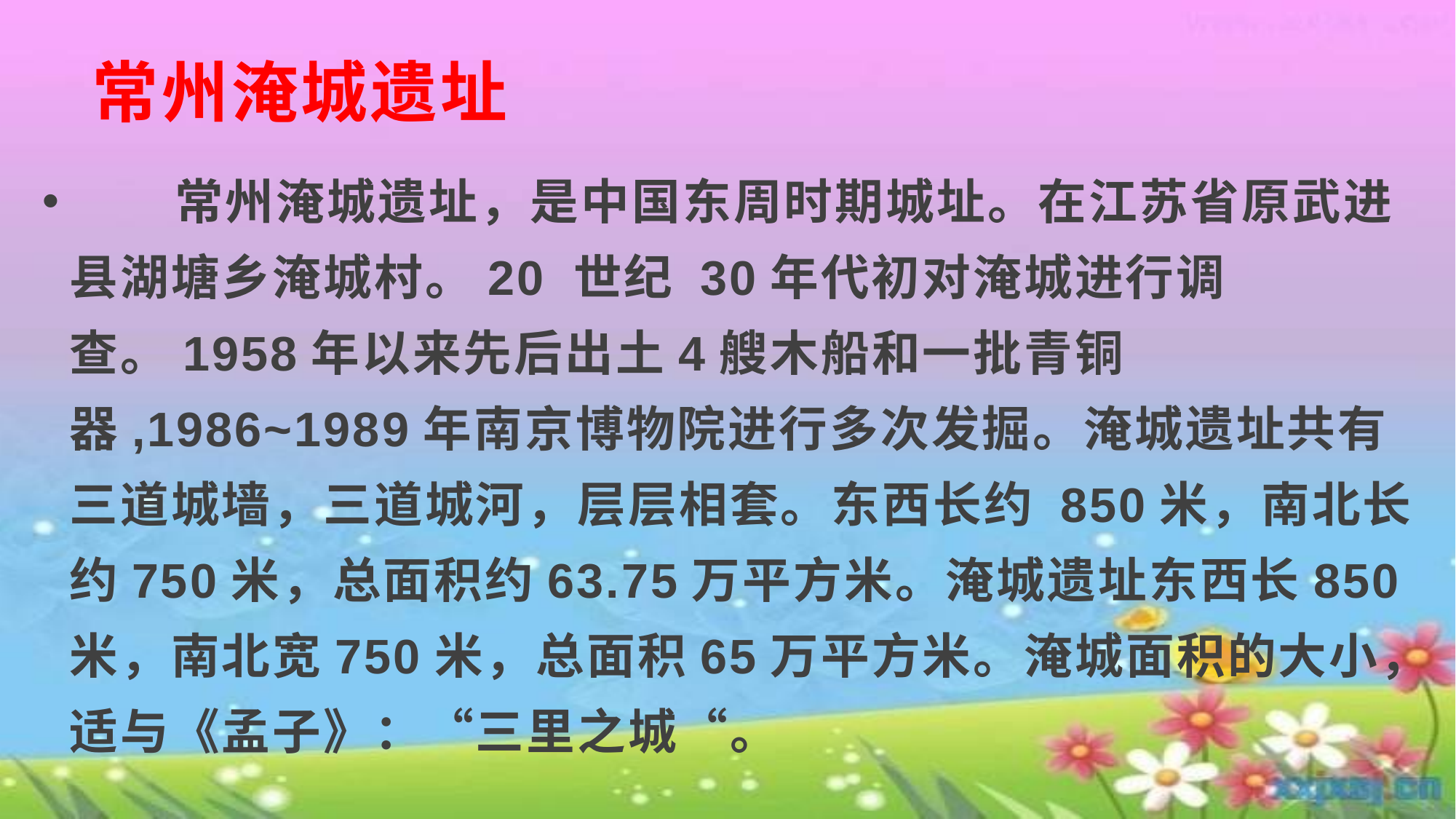

# 常州淹城遗址
       常州淹城遗址，是中国东周时期城址。在江苏省原武进县湖塘乡淹城村。20 世纪 30年代初对淹城进行调查。1958年以来先后出土4艘木船和一批青铜器,1986~1989年南京博物院进行多次发掘。淹城遗址共有三道城墙，三道城河，层层相套。东西长约 850米，南北长约750米，总面积约63.75万平方米。淹城遗址东西长850米，南北宽750米，总面积65万平方米。淹城面积的大小，适与《孟子》：“三里之城“。